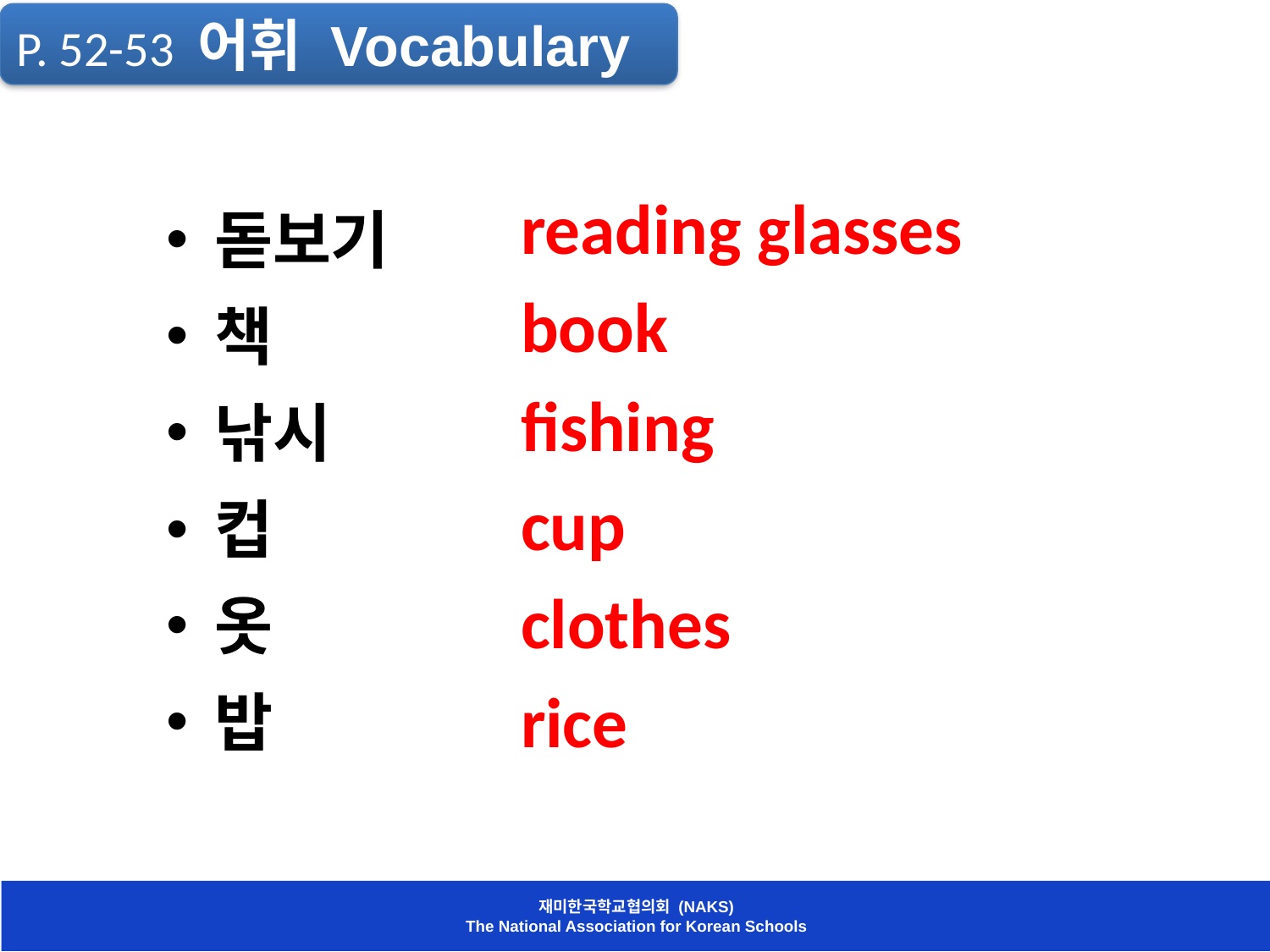

P. 52-53 어휘 Vocabulary
reading glasses
book
fishing
cup
clothes
rice

돋보기
책
낚시
컵
옷
밥

재미한국학교협의회 (NAKS)
The National Association for Korean Schools